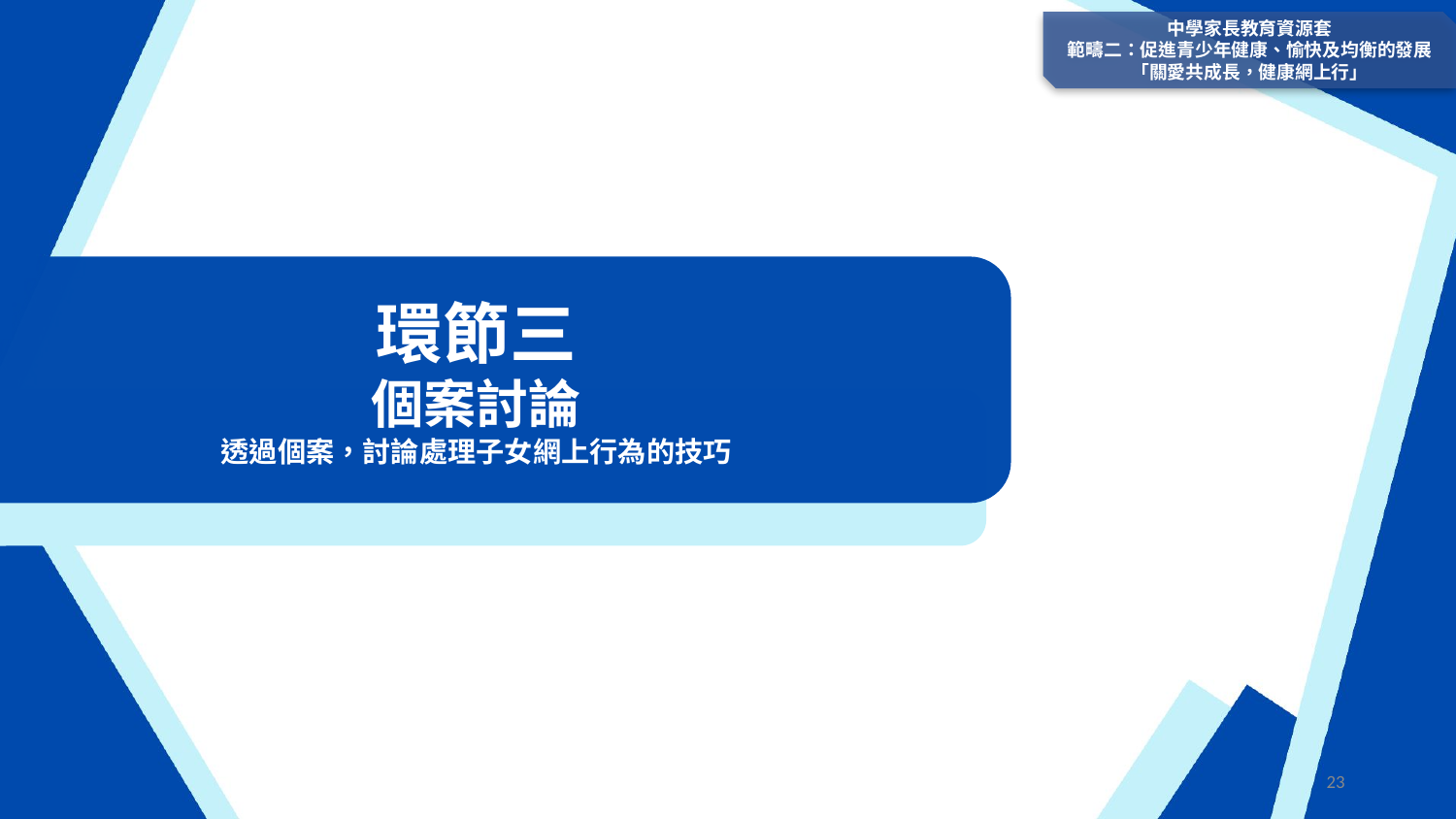

中學家長教育資源套
範疇二：促進青少年健康、愉快及均衡的發展
「關愛共成長，健康網上行」
環節三
個案討論
透過個案，討論處理子女網上行為的技巧
23